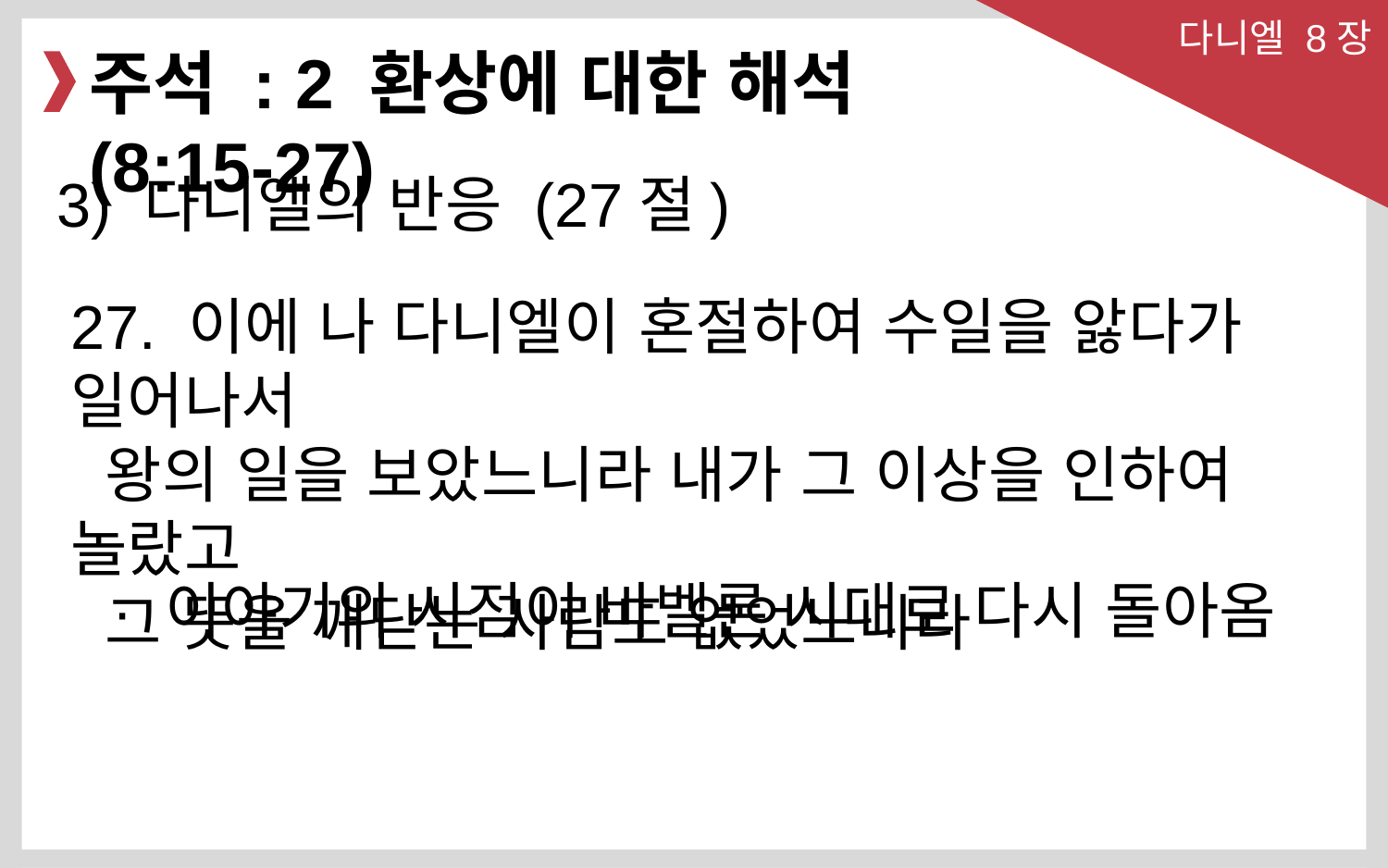

다니엘 8장
주석 : 2 환상에 대한 해석 (8:15-27)

3) 다니엘의 반응 (27절)
27. 이에 나 다니엘이 혼절하여 수일을 앓다가 일어나서
  왕의 일을 보았느니라 내가 그 이상을 인하여 놀랐고
  그 뜻을 깨닫는 사람도 없었느니라
· 이야기의 시점이 바벨론 시대로 다시 돌아옴